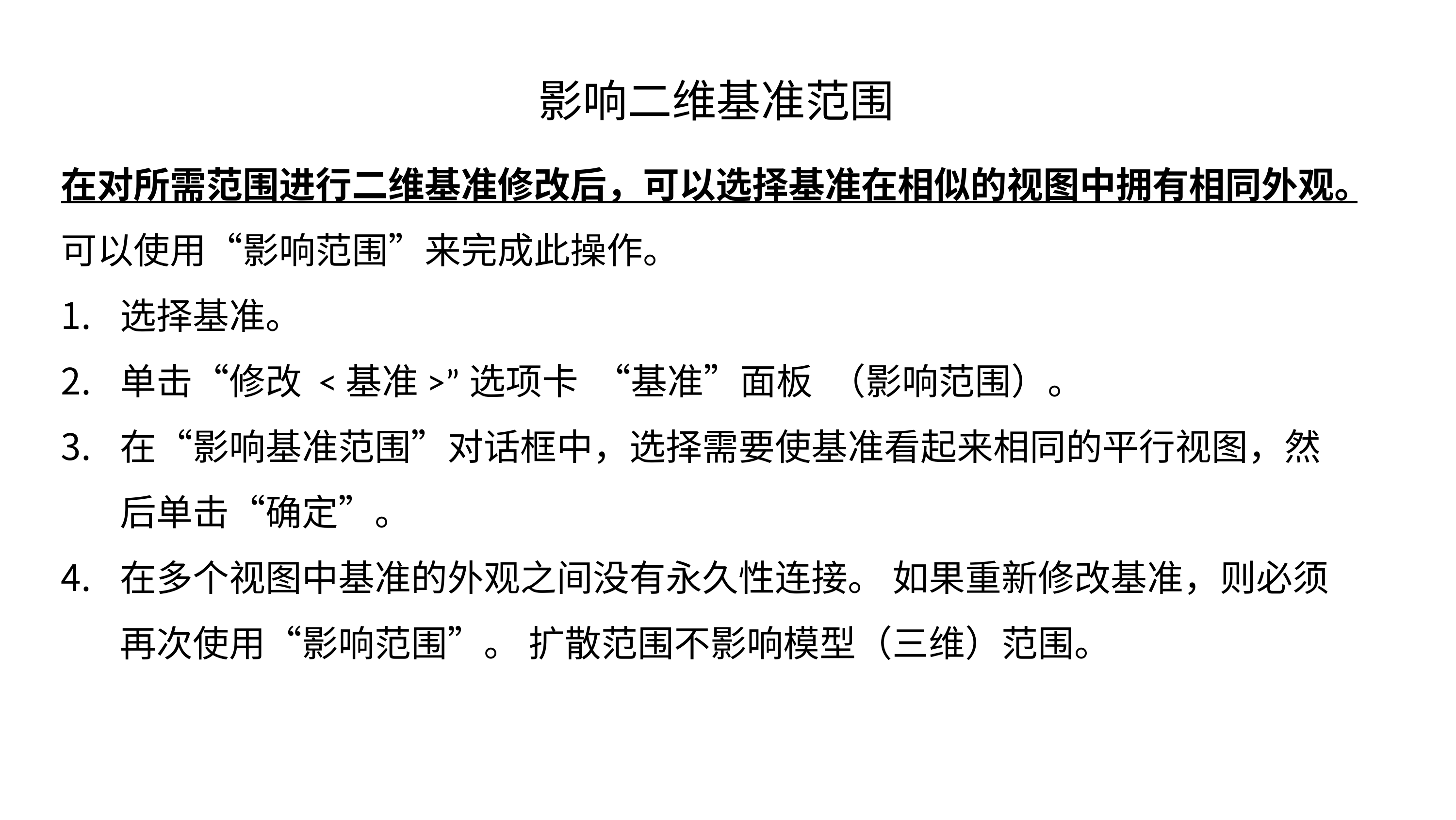

影响二维基准范围
在对所需范围进行二维基准修改后，可以选择基准在相似的视图中拥有相同外观。
可以使用“影响范围”来完成此操作。
选择基准。
单击“修改 <基准>”选项卡  “基准”面板  （影响范围）。
在“影响基准范围”对话框中，选择需要使基准看起来相同的平行视图，然后单击“确定”。
在多个视图中基准的外观之间没有永久性连接。 如果重新修改基准，则必须再次使用“影响范围”。 扩散范围不影响模型（三维）范围。